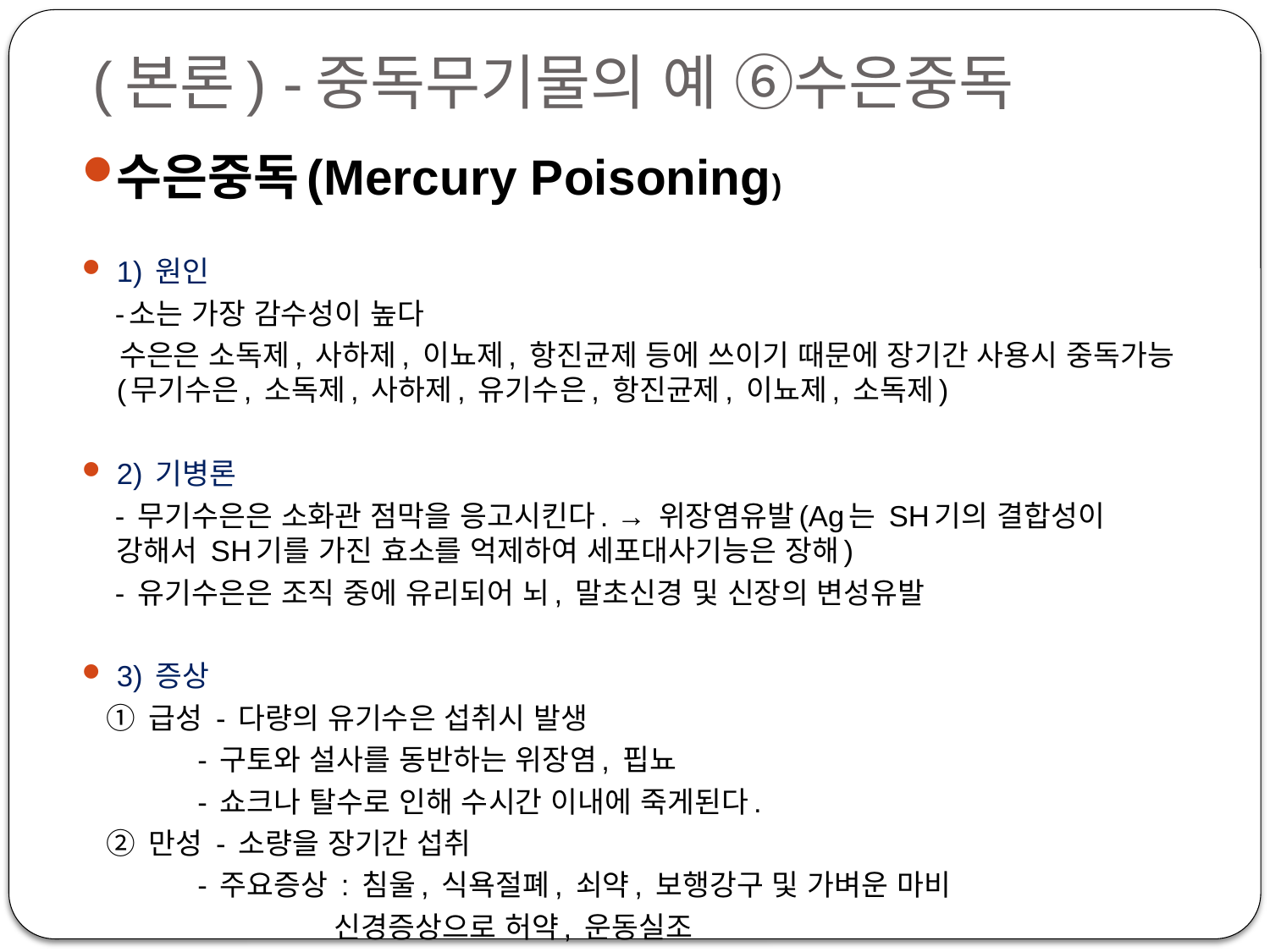

# (본론) -중독무기물의 예 ⑥수은중독
수은중독(Mercury Poisoning)

1) 원인
    -소는 가장 감수성이 높다
    수은은 소독제, 사하제, 이뇨제, 항진균제 등에 쓰이기 때문에 장기간 사용시 중독가능(무기수은, 소독제, 사하제, 유기수은, 항진균제, 이뇨제, 소독제)

2) 기병론
    - 무기수은은 소화관 점막을 응고시킨다. → 위장염유발(Ag는 SH기의 결합성이 강해서 SH기를 가진 효소를 억제하여 세포대사기능은 장해)
    - 유기수은은 조직 중에 유리되어 뇌, 말초신경 및 신장의 변성유발

3) 증상
   ① 급성 - 다량의 유기수은 섭취시 발생
              - 구토와 설사를 동반하는 위장염, 핍뇨
              - 쇼크나 탈수로 인해 수시간 이내에 죽게된다.
   ② 만성 - 소량을 장기간 섭취
              - 주요증상 : 침울, 식욕절폐, 쇠약, 보행강구 및 가벼운 마비
                              신경증상으로 허약, 운동실조